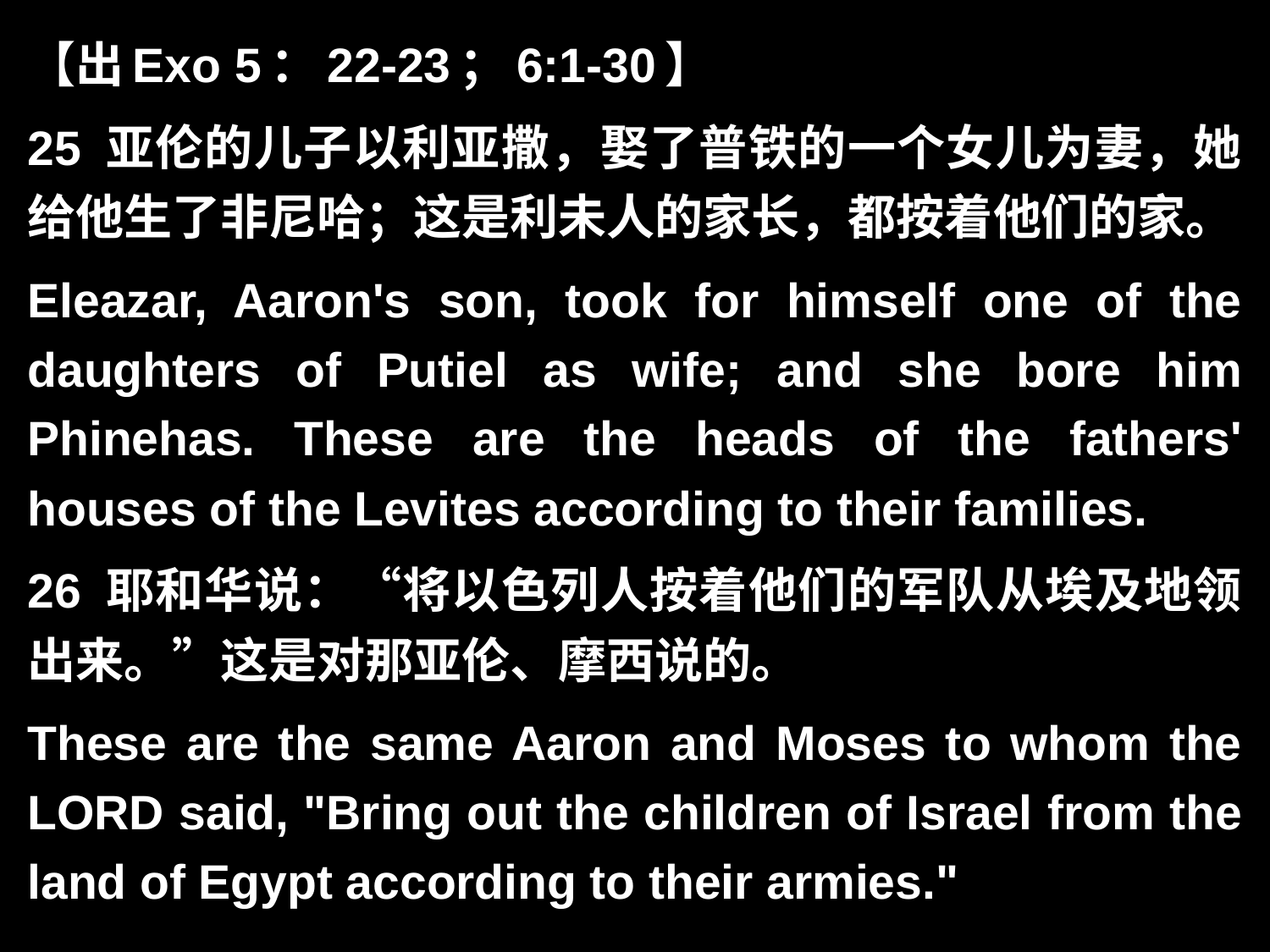

【出Exo 5：22-23；6:1-30】
25 亚伦的儿子以利亚撒，娶了普铁的一个女儿为妻，她给他生了非尼哈；这是利未人的家长，都按着他们的家。
Eleazar, Aaron's son, took for himself one of the daughters of Putiel as wife; and she bore him Phinehas. These are the heads of the fathers' houses of the Levites according to their families.
26 耶和华说：“将以色列人按着他们的军队从埃及地领出来。”这是对那亚伦、摩西说的。
These are the same Aaron and Moses to whom the LORD said, "Bring out the children of Israel from the land of Egypt according to their armies."